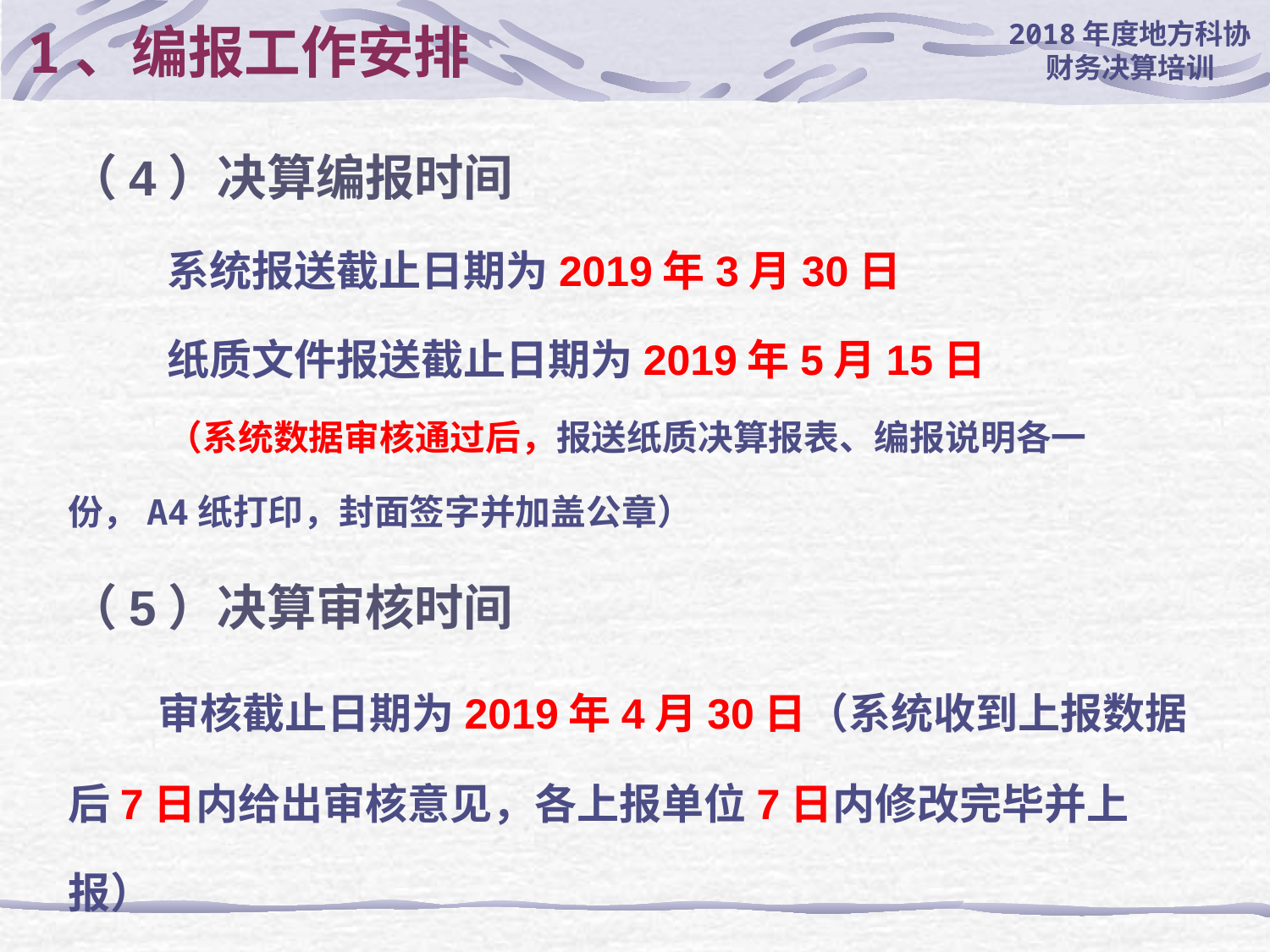

# 1、编报工作安排
（4）决算编报时间
系统报送截止日期为2019年3月30日
纸质文件报送截止日期为2019年5月15日
（系统数据审核通过后，报送纸质决算报表、编报说明各一份，A4纸打印，封面签字并加盖公章）
（5）决算审核时间
       审核截止日期为2019年4月30日（系统收到上报数据后7日内给出审核意见，各上报单位7日内修改完毕并上报）